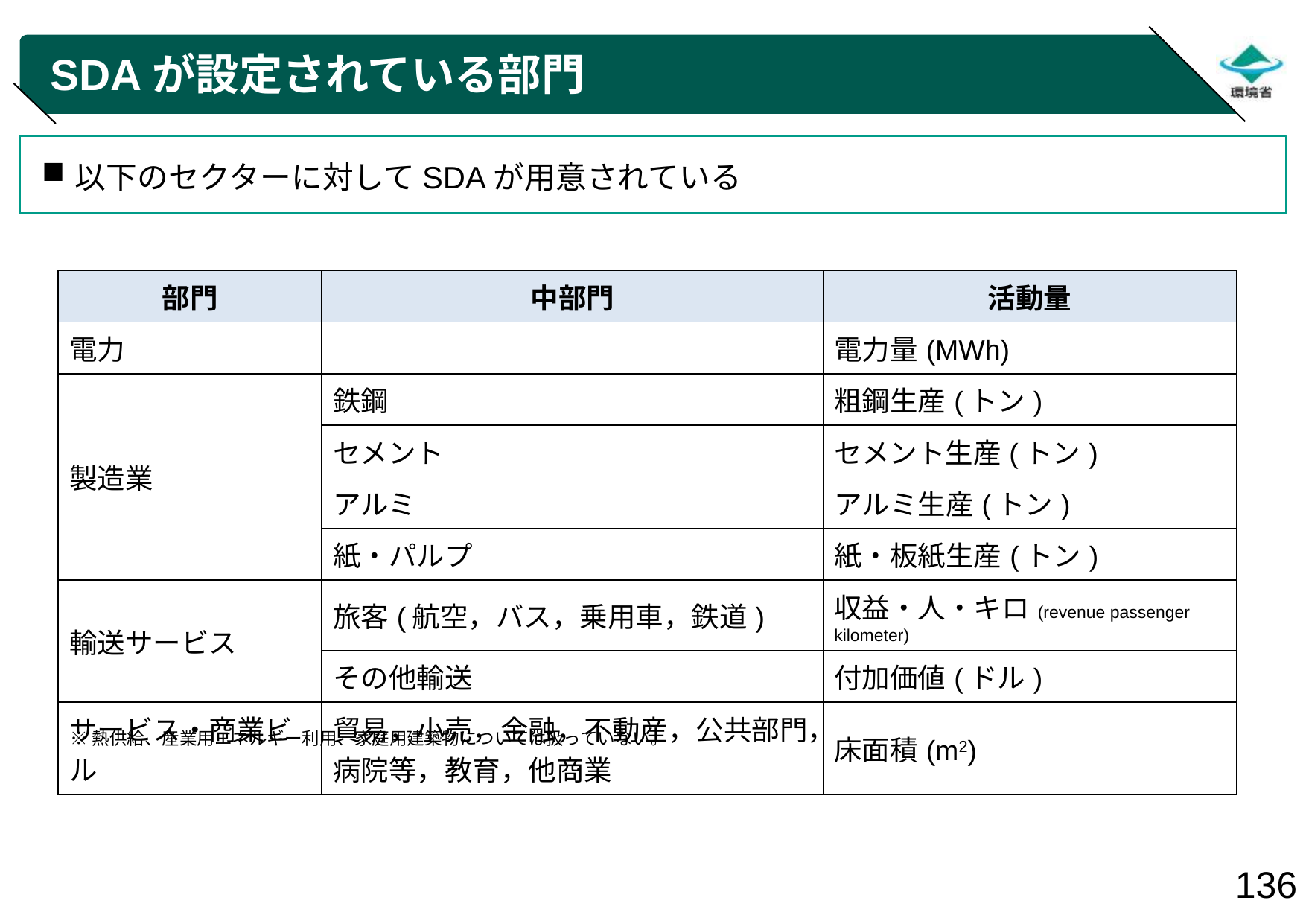

# SDAが設定されている部門
以下のセクターに対してSDAが用意されている
| 部門 | 中部門 | 活動量 |
| --- | --- | --- |
| 電力 |  | 電力量(MWh) |
| 製造業 | 鉄鋼 | 粗鋼生産(トン) |
|  | セメント | セメント生産(トン) |
|  | アルミ | アルミ生産(トン) |
|  | 紙・パルプ | 紙・板紙生産(トン) |
| 輸送サービス | 旅客(航空，バス，乗用車，鉄道) | 収益・人・キロ(revenue passenger kilometer) |
|  | その他輸送 | 付加価値(ドル) |
| サービス・商業ビル | 貿易，小売，金融，不動産，公共部門，病院等，教育，他商業 | 床面積(m2) |
※熱供給、産業用エネルギー利用、家庭用建築物については扱っていない。